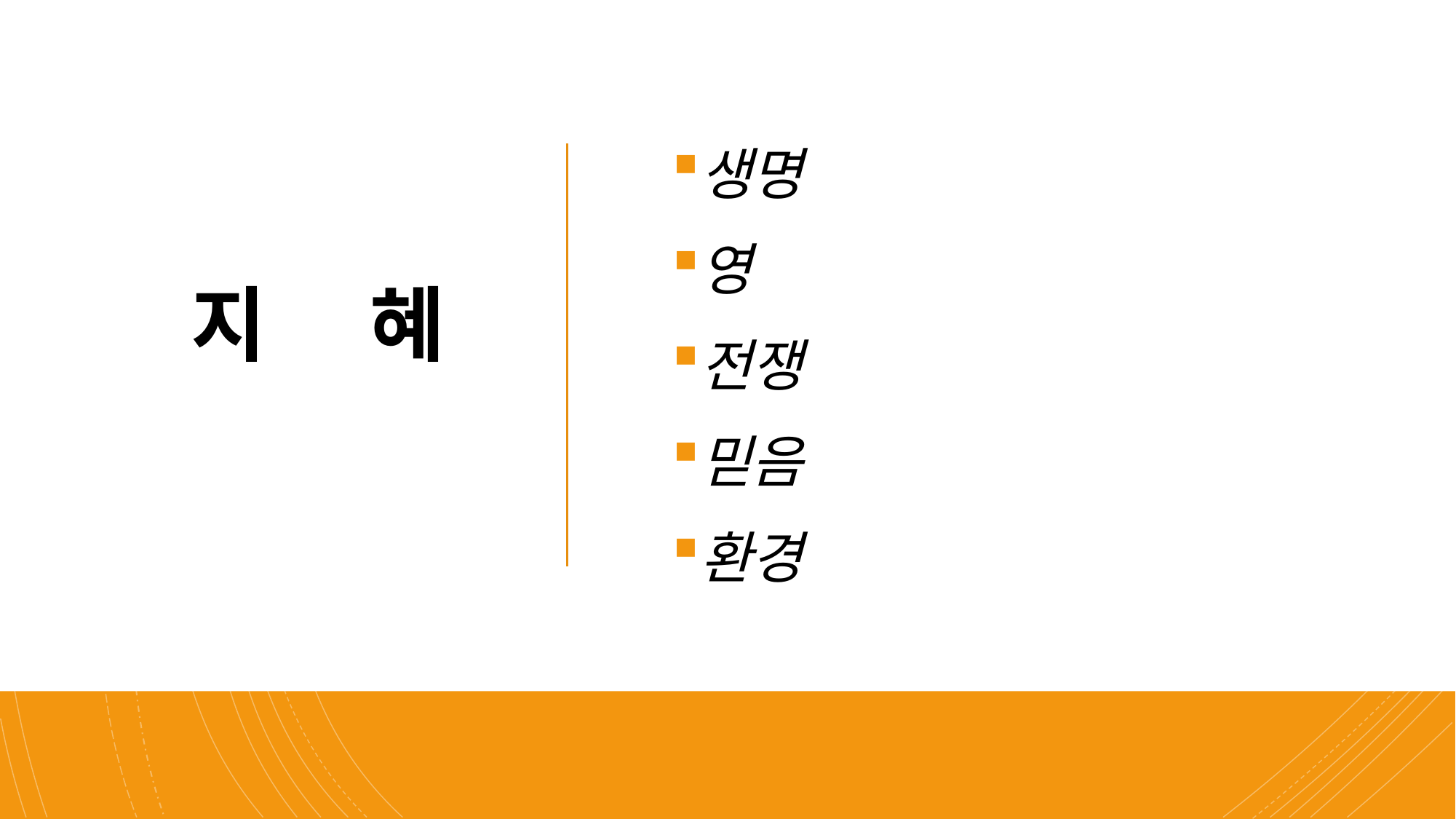

# 지     혜
생명
영
전쟁
믿음
환경